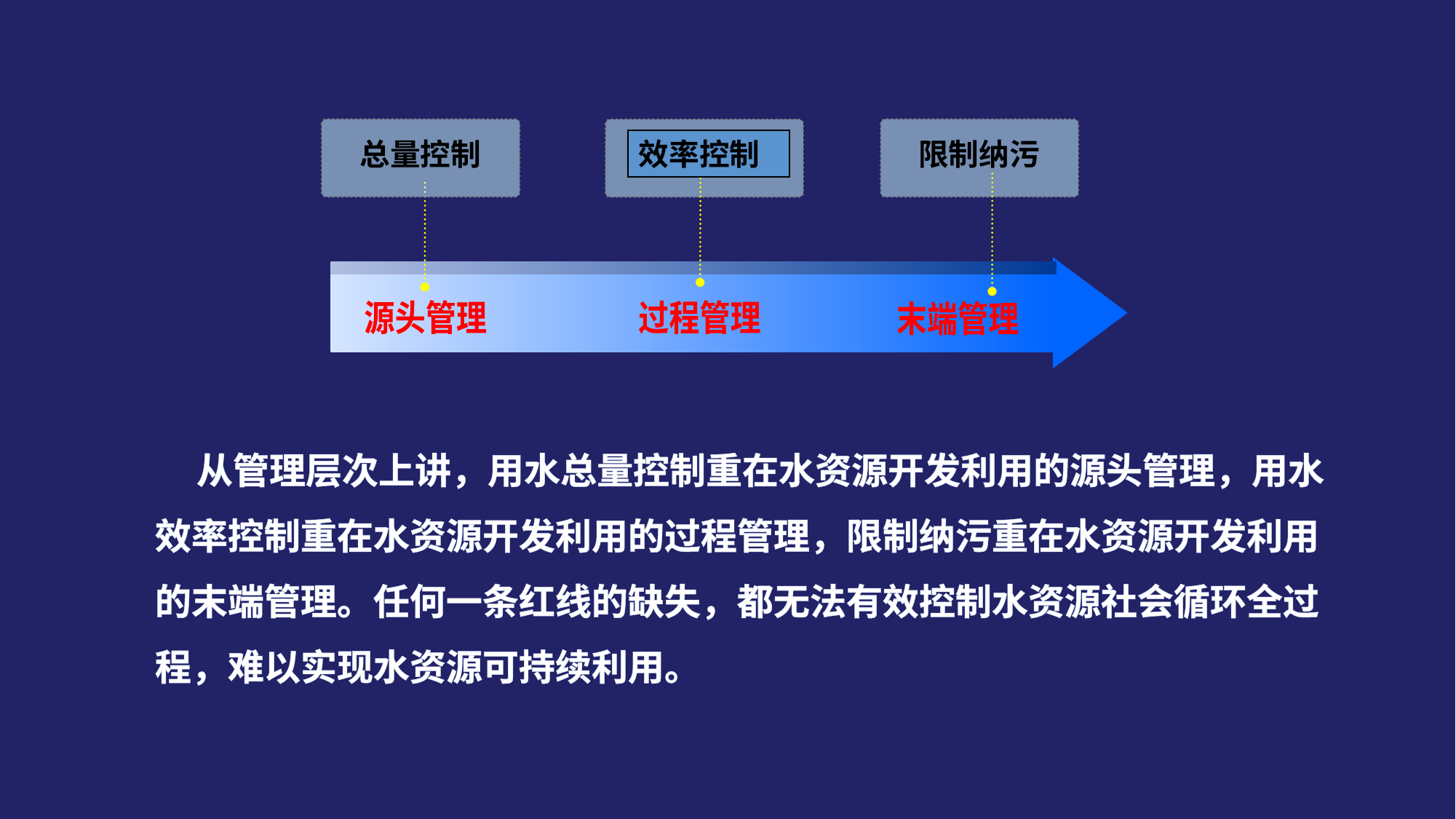

总量控制
效率控制
限制纳污

源头管理
过程管理
末端管理
    从管理层次上讲，用水总量控制重在水资源开发利用的源头管理，用水效率控制重在水资源开发利用的过程管理，限制纳污重在水资源开发利用的末端管理。任何一条红线的缺失，都无法有效控制水资源社会循环全过程，难以实现水资源可持续利用。